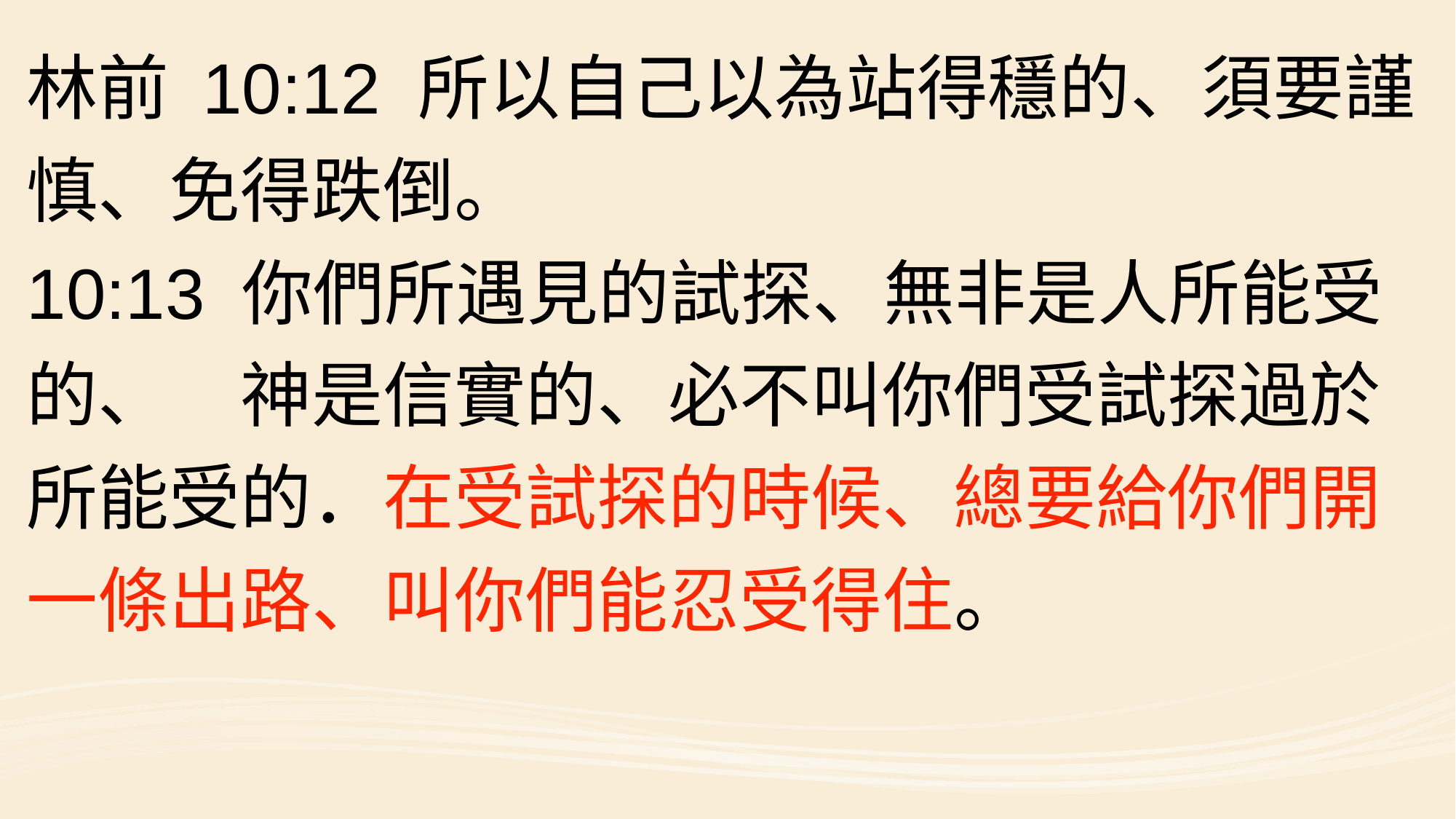

#
林前 10:12 所以自己以為站得穩的、須要謹慎、免得跌倒。
10:13 你們所遇見的試探、無非是人所能受的、　神是信實的、必不叫你們受試探過於所能受的．在受試探的時候、總要給你們開一條出路、叫你們能忍受得住。
10